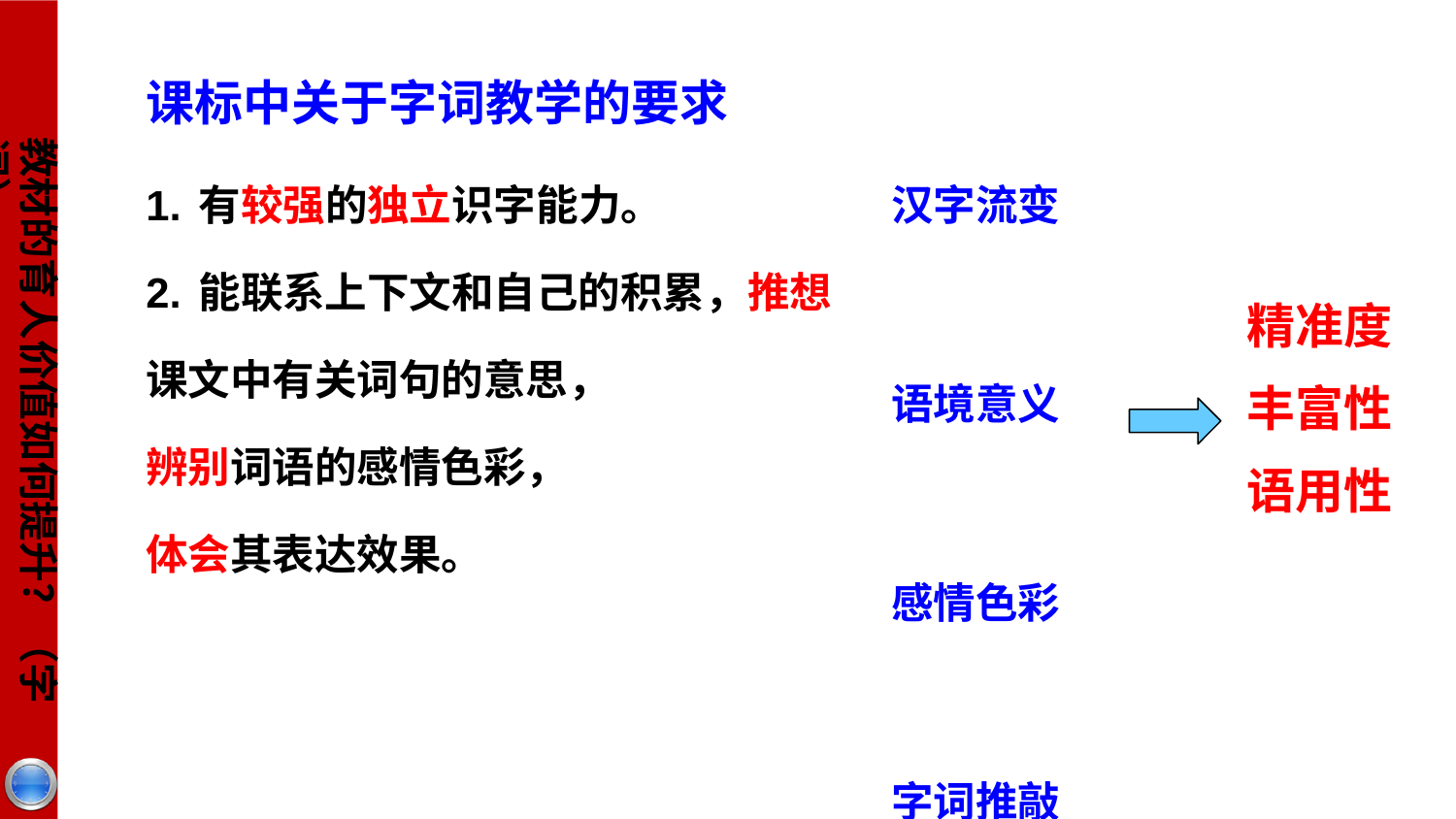

课标中关于字词教学的要求
教材的育人价值如何提升？（字词）
汉字流变

语境意义

感情色彩

字词推敲

构词特点
1.有较强的独立识字能力。
2.能联系上下文和自己的积累，推想课文中有关词句的意思，
辨别词语的感情色彩，
体会其表达效果。

精准度
丰富性
语用性